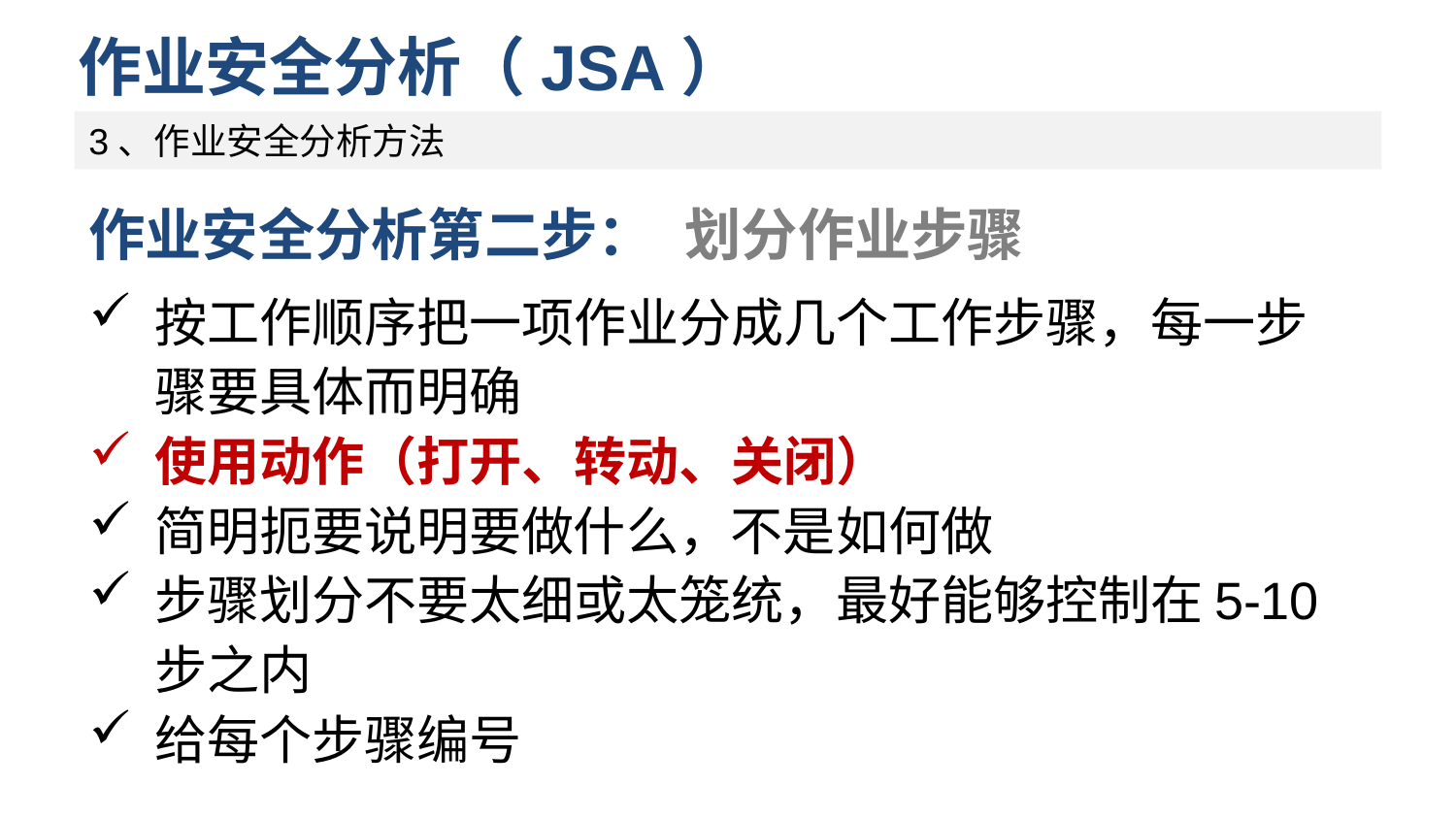

# 作业安全分析（JSA）
3、作业安全分析方法
作业安全分析第二步：
划分作业步骤
按工作顺序把一项作业分成几个工作步骤，每一步骤要具体而明确
使用动作（打开、转动、关闭）
简明扼要说明要做什么，不是如何做
步骤划分不要太细或太笼统，最好能够控制在5-10步之内
给每个步骤编号